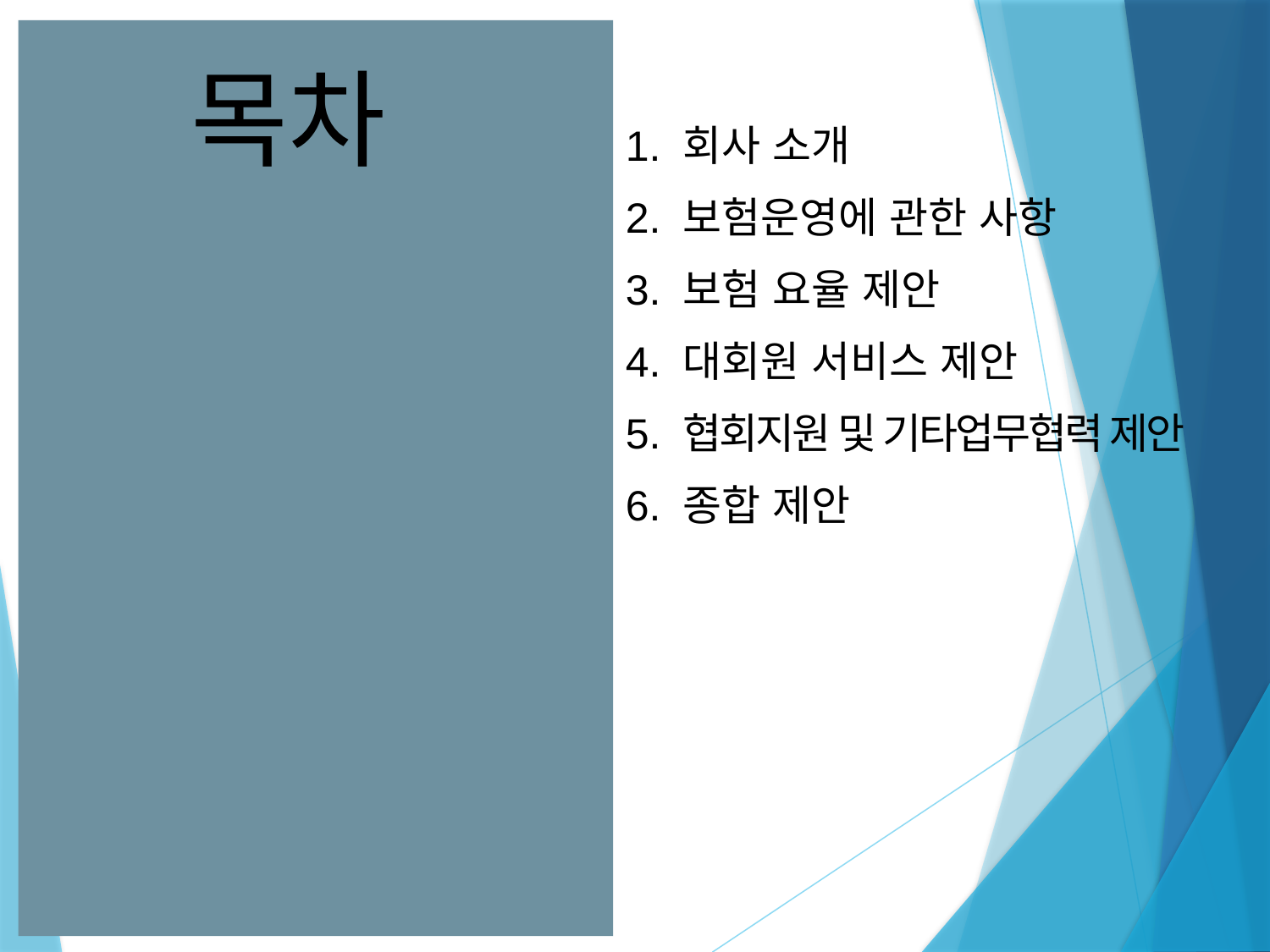

목차
1. 회사 소개
2. 보험운영에 관한 사항
3. 보험 요율 제안
4. 대회원 서비스 제안
5. 협회지원 및 기타업무협력 제안
6. 종합 제안